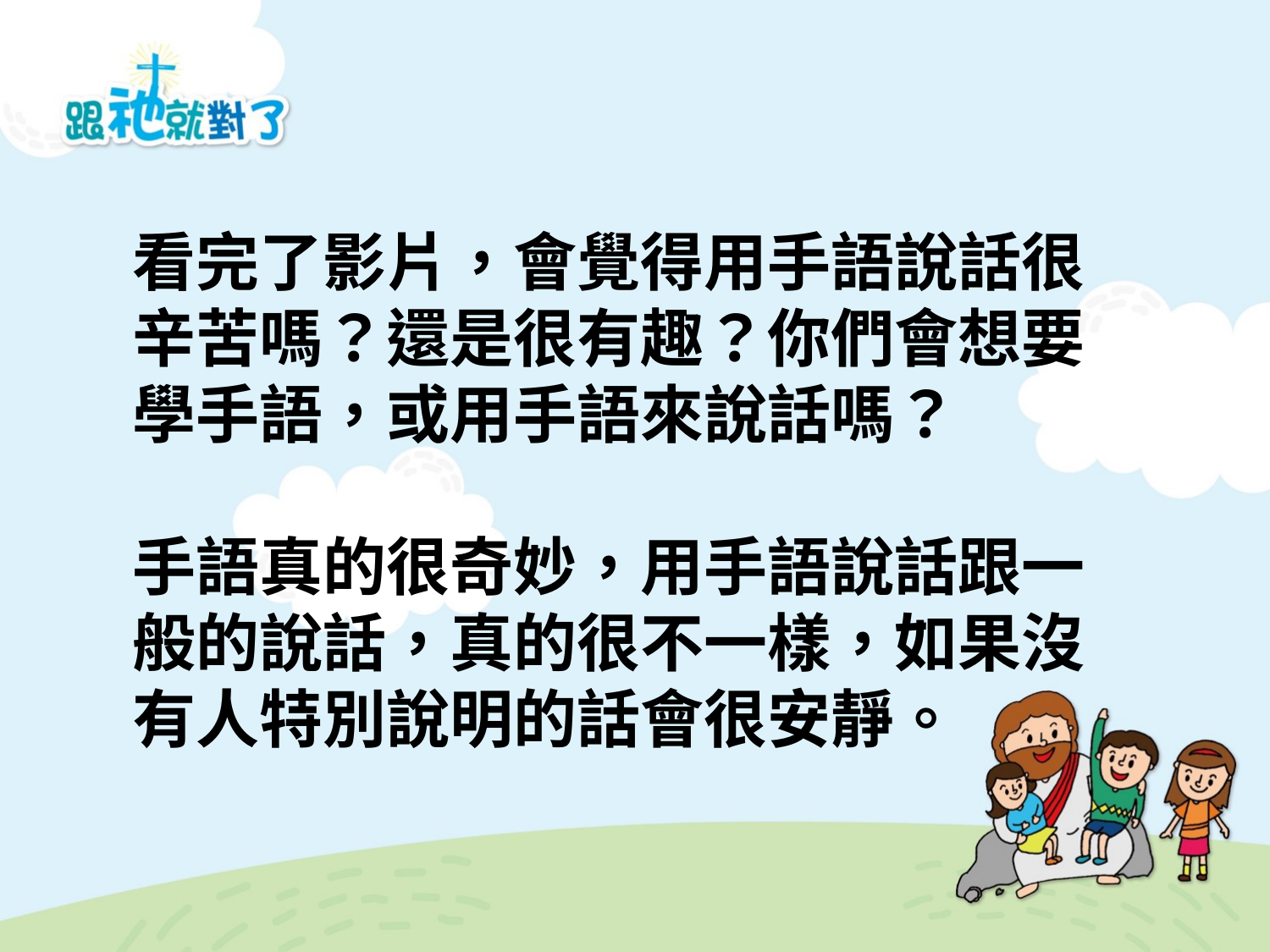

看完了影片，會覺得用手語說話很辛苦嗎？還是很有趣？你們會想要學手語，或用手語來說話嗎？

手語真的很奇妙，用手語說話跟一般的說話，真的很不一樣，如果沒有人特別說明的話會很安靜。